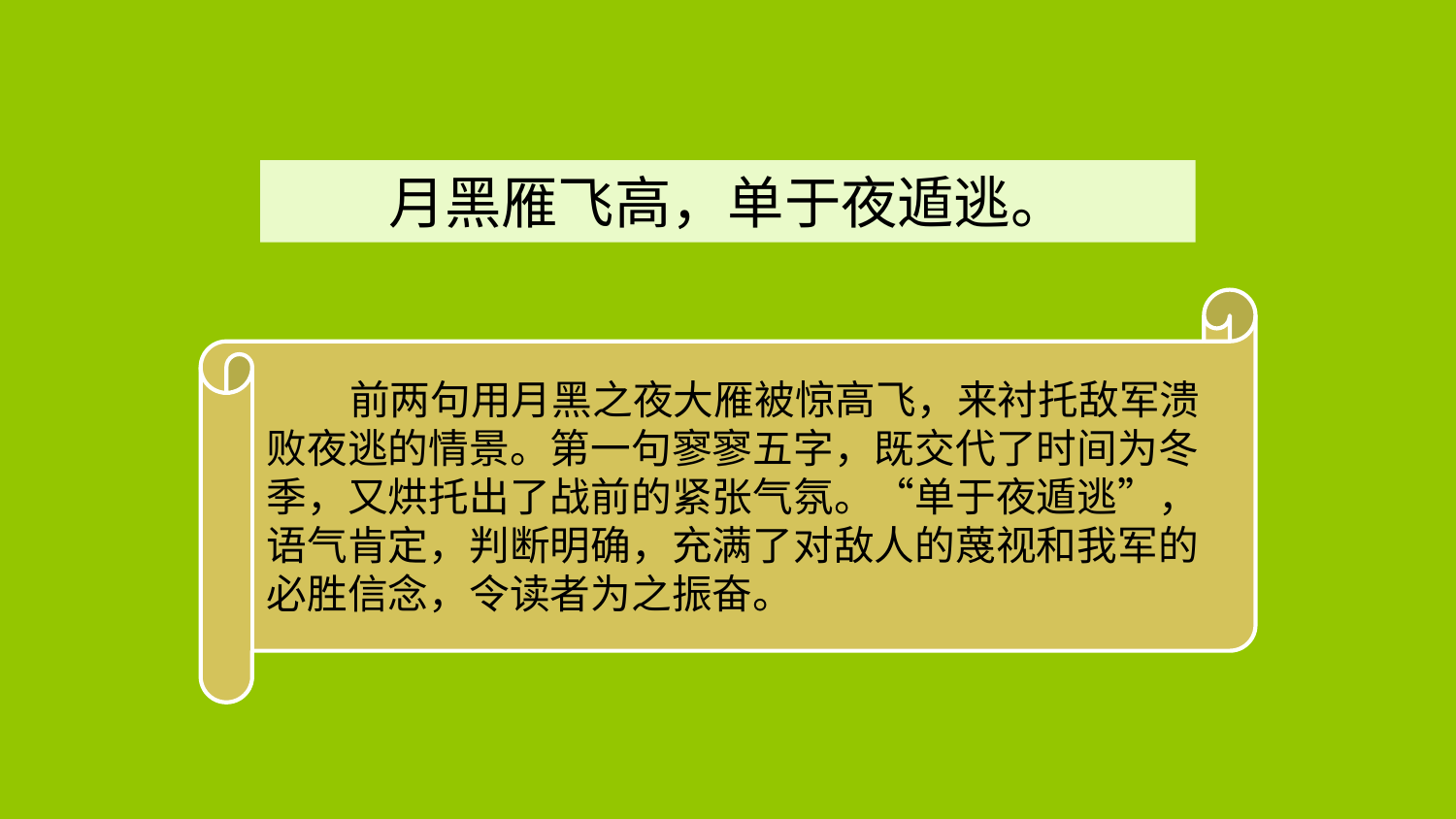

月黑雁飞高，单于夜遁逃。
         前两句用月黑之夜大雁被惊高飞，来衬托敌军溃败夜逃的情景。第一句寥寥五字，既交代了时间为冬季，又烘托出了战前的紧张气氛。“单于夜遁逃”，语气肯定，判断明确，充满了对敌人的蔑视和我军的必胜信念，令读者为之振奋。